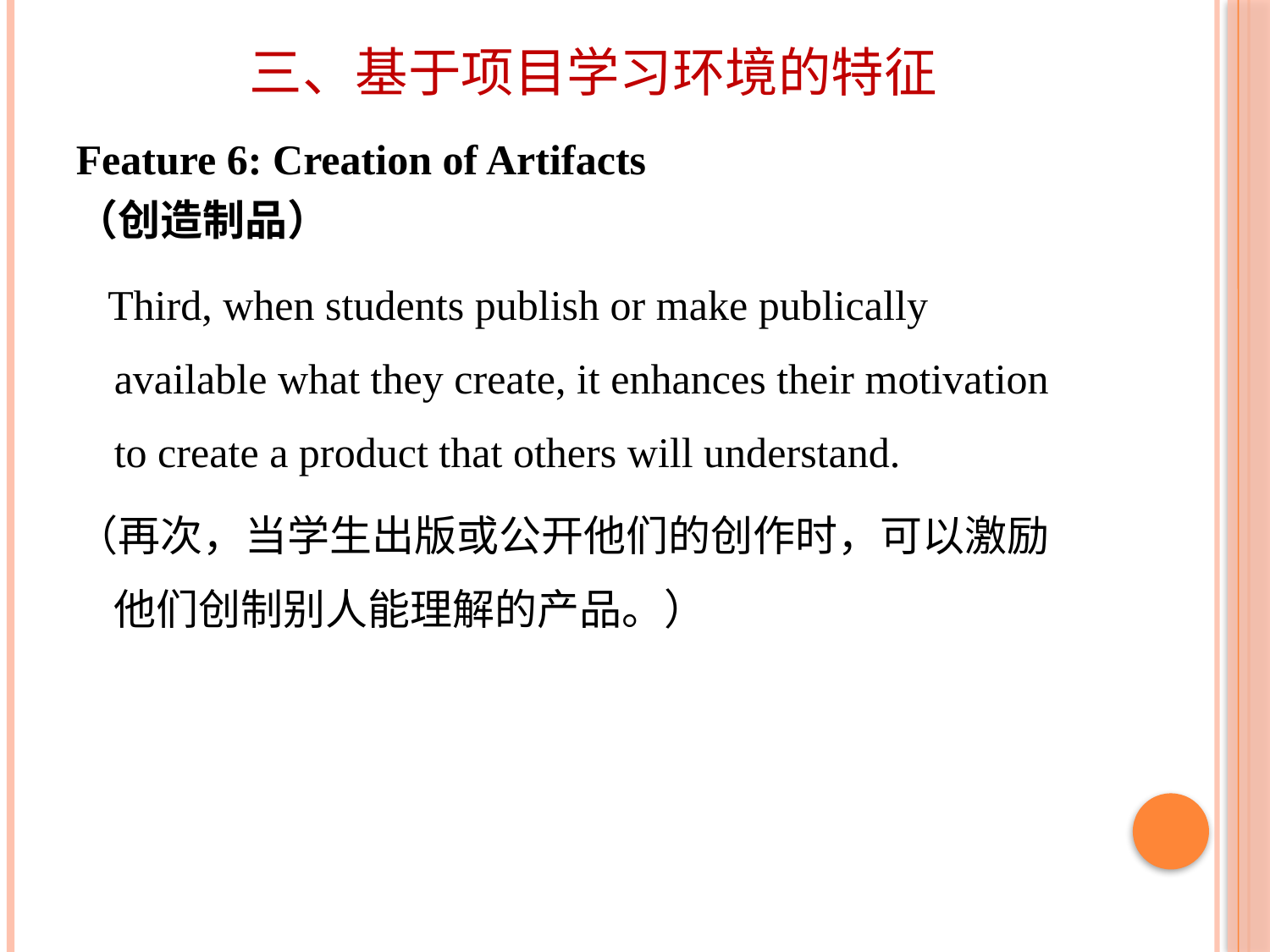

# 三、基于项目学习环境的特征
Feature 6: Creation of Artifacts
（创造制品）
   Third, when students publish or make publically available what they create, it enhances their motivation to create a product that others will understand.
（再次，当学生出版或公开他们的创作时，可以激励他们创制别人能理解的产品。）